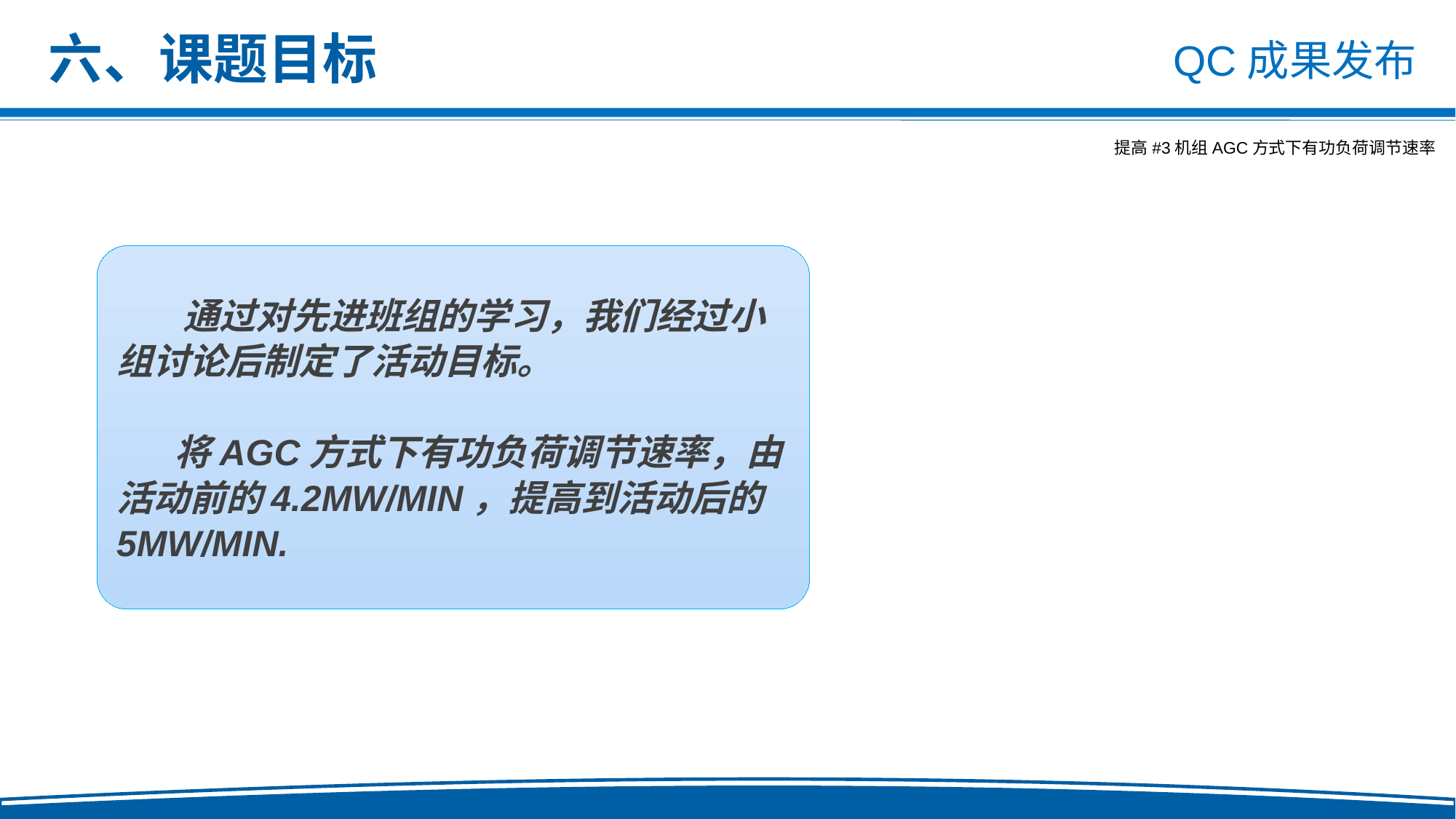

六、课题目标
       通过对先进班组的学习，我们经过小组讨论后制定了活动目标。

      将AGC方式下有功负荷调节速率，由活动前的4.2MW/MIN，提高到活动后的5MW/MIN.
.